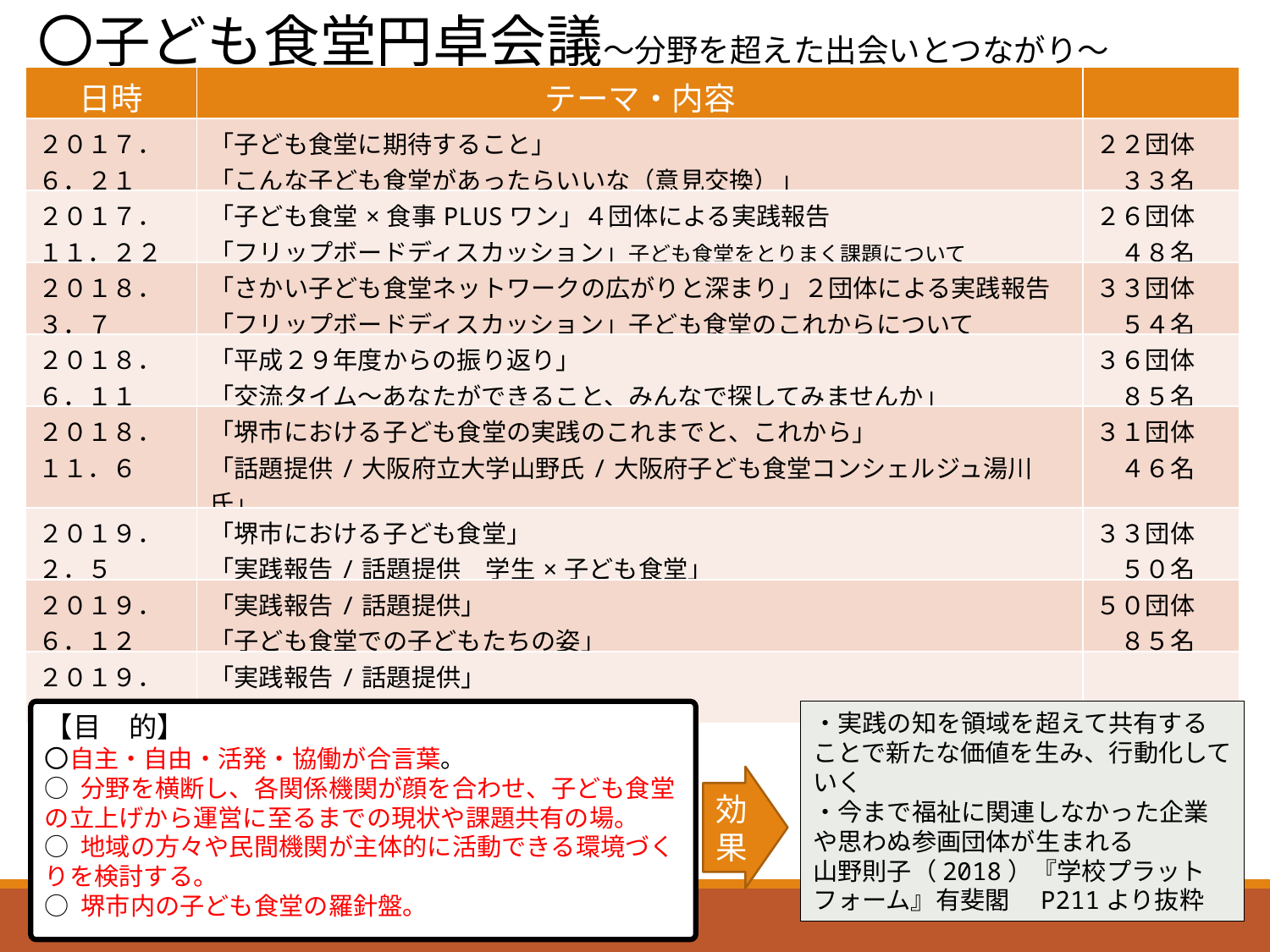

〇子ども食堂円卓会議～分野を超えた出会いとつながり～
| 日時 | テーマ・内容 |  |
| --- | --- | --- |
| ２０１７． ６．２１ | 「子ども食堂に期待すること」 「こんな子ども食堂があったらいいな（意見交換）」 | ２２団体 　３３名 |
| ２０１７． １１．２２ | 「子ども食堂×食事PLUSワン」４団体による実践報告 「フリップボードディスカッション」子ども食堂をとりまく課題について | ２６団体 　４８名 |
| ２０１８． ３．７ | 「さかい子ども食堂ネットワークの広がりと深まり」２団体による実践報告 「フリップボードディスカッション」子ども食堂のこれからについて | ３３団体 　５４名 |
| ２０１８． ６．１１ | 「平成２９年度からの振り返り」 「交流タイム～あなたができること、みんなで探してみませんか」 | ３６団体 　８５名 |
| ２０１８． １１．６ | 「堺市における子ども食堂の実践のこれまでと、これから」 「話題提供/大阪府立大学山野氏/大阪府子ども食堂コンシェルジュ湯川氏」 | ３１団体 　４６名 |
| ２０１９． ２．５ | 「堺市における子ども食堂」 「実践報告/話題提供　学生×子ども食堂」 | ３３団体 　５０名 |
| ２０１９． ６．１２ | 「実践報告/話題提供」 「子ども食堂での子どもたちの姿」 | ５０団体 　８５名 |
| ２０１９． １１．１４ | 「実践報告/話題提供」 「子ども食堂での子どもたちとのかかわり」 |  |
【目　的】
〇自主・自由・活発・協働が合言葉。
○ 分野を横断し、各関係機関が顔を合わせ、子ども食堂の立上げから運営に至るまでの現状や課題共有の場。
○ 地域の方々や民間機関が主体的に活動できる環境づくりを検討する。
○ 堺市内の子ども食堂の羅針盤。
・実践の知を領域を超えて共有することで新たな価値を生み、行動化していく
・今まで福祉に関連しなかった企業や思わぬ参画団体が生まれる
山野則子（2018）『学校プラットフォーム』有斐閣　P211より抜粋
効果